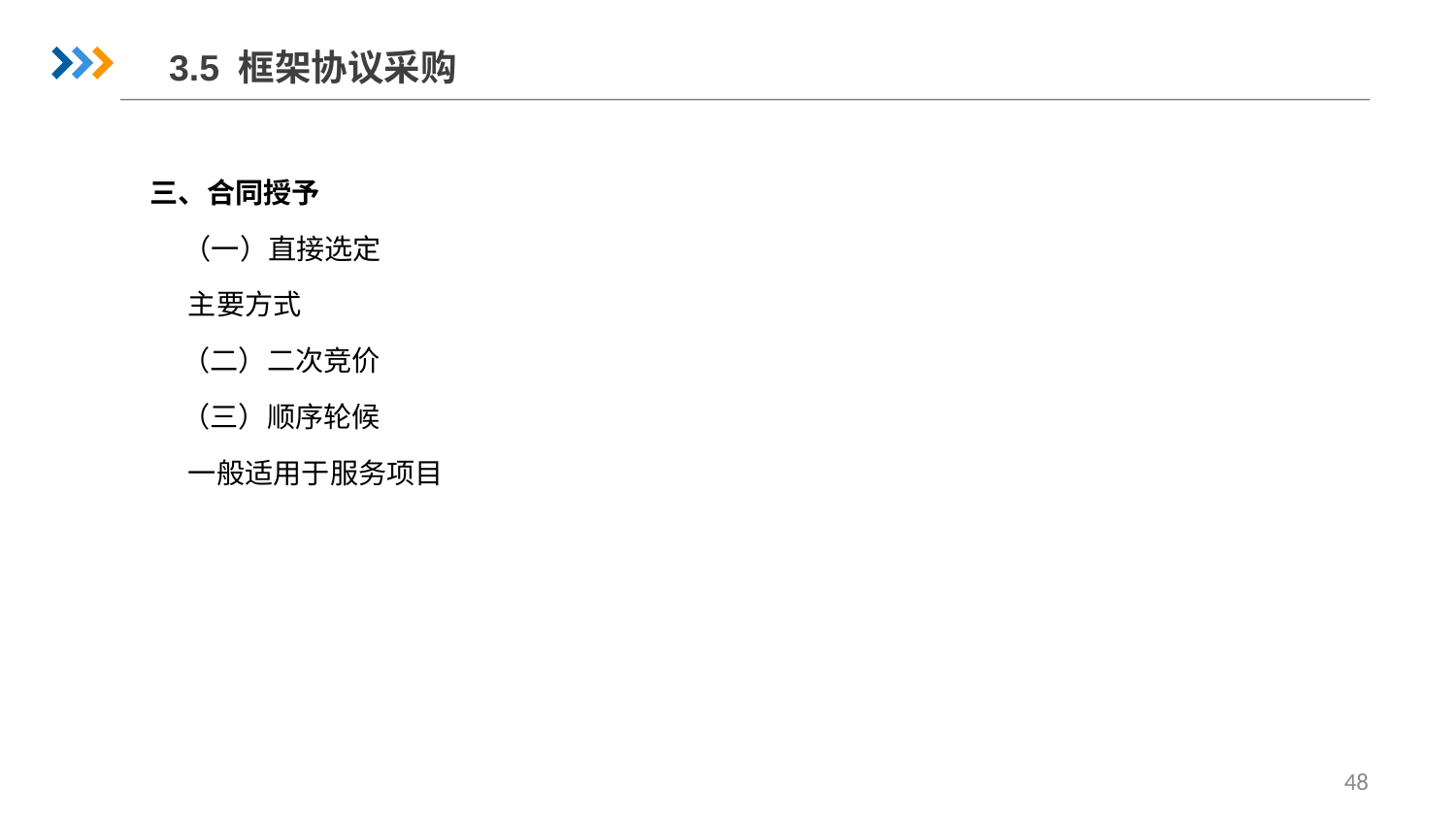

3.5 框架协议采购

三、合同授予
    （一）直接选定
     主要方式
    （二）二次竞价
    （三）顺序轮候
     一般适用于服务项目
48